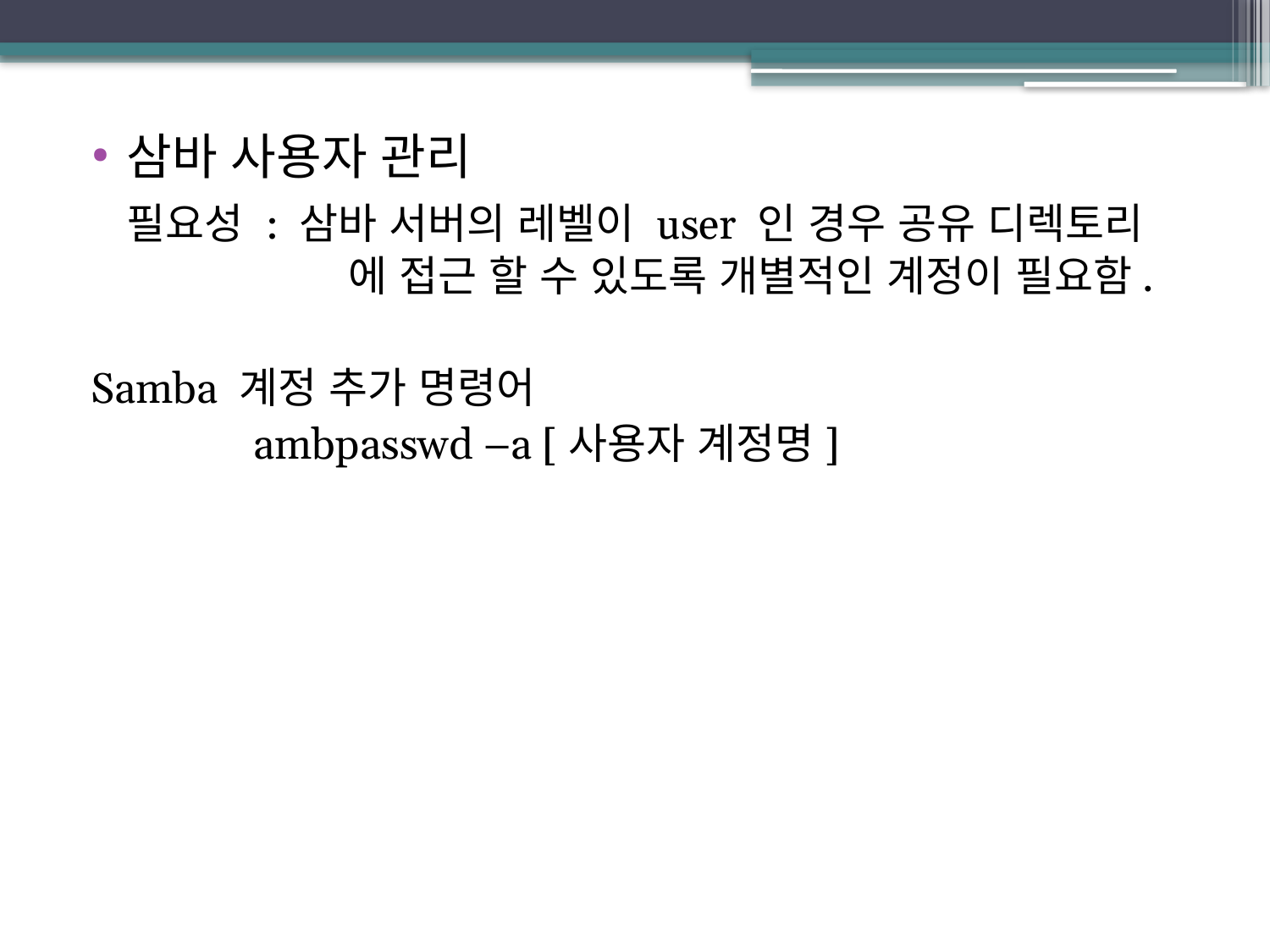

삼바 사용자 관리
	필요성 : 삼바 서버의 레벨이 user 인 경우 공유 디렉토리	        에 접근 할 수 있도록 개별적인 계정이 필요함.

Samba 계정 추가 명령어
		ambpasswd –a [사용자 계정명]